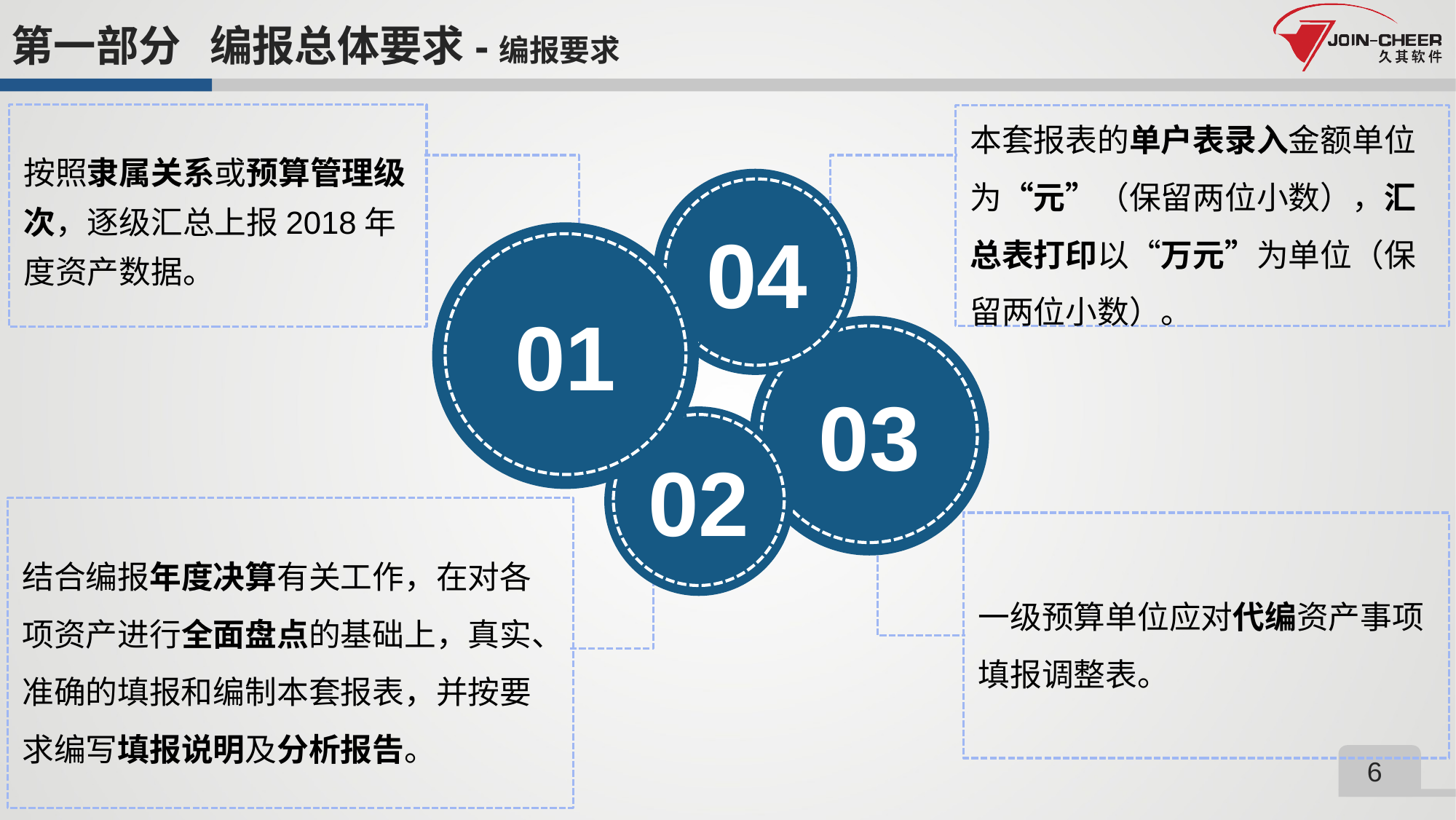

第一部分   编报总体要求-编报要求
按照隶属关系或预算管理级次，逐级汇总上报2018年度资产数据。
本套报表的单户表录入金额单位为“元”（保留两位小数），汇总表打印以“万元”为单位（保留两位小数）。

04

01

03

02
结合编报年度决算有关工作，在对各项资产进行全面盘点的基础上，真实、准确的填报和编制本套报表，并按要求编写填报说明及分析报告。
一级预算单位应对代编资产事项填报调整表。